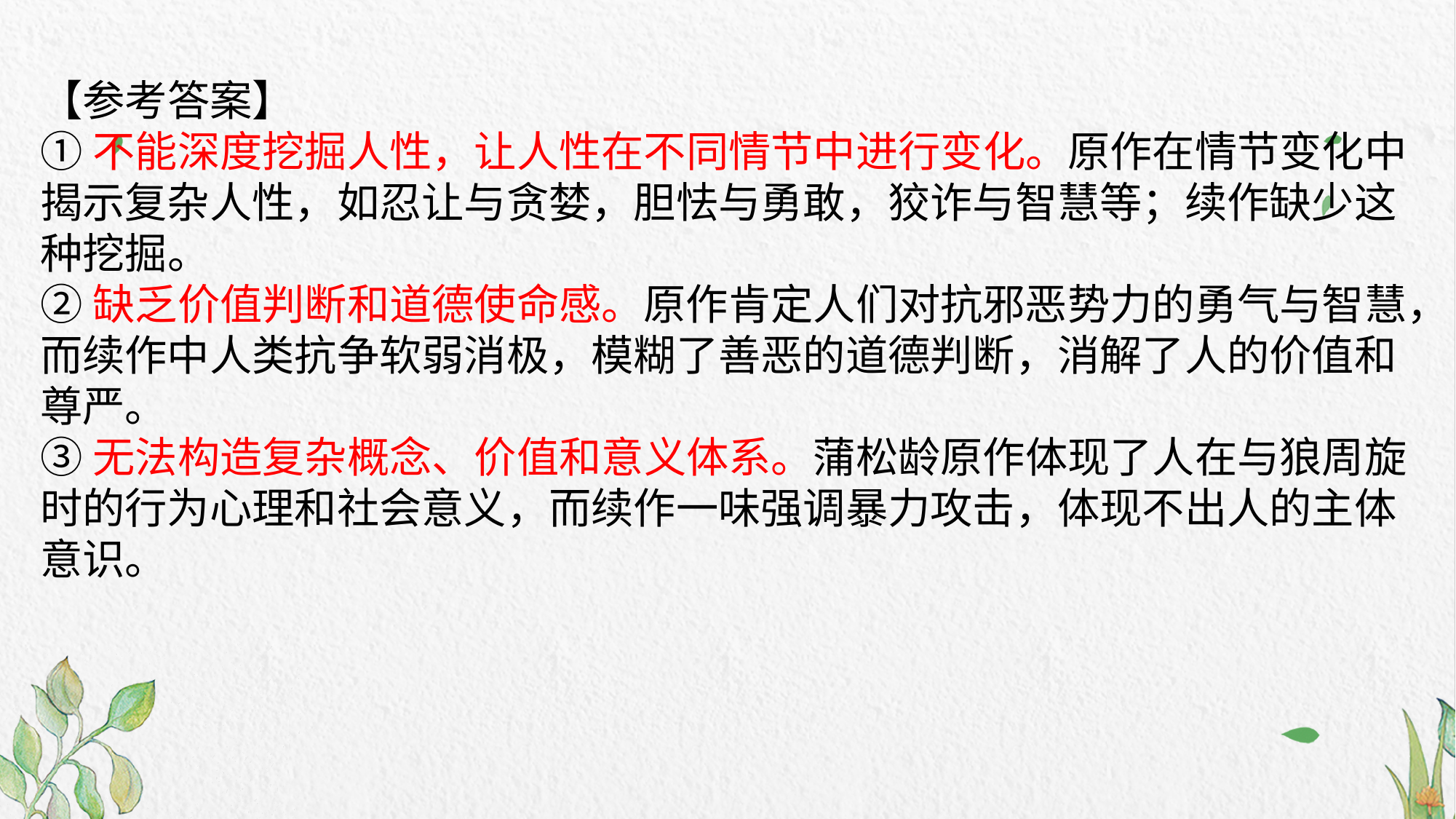

【参考答案】​​​​​​​
①不能深度挖掘人性，让人性在不同情节中进行变化。原作在情节变化中揭示复杂人性，如忍让与贪婪，胆怯与勇敢，狡诈与智慧等；续作缺少这种挖掘。
②缺乏价值判断和道德使命感。原作肯定人们对抗邪恶势力的勇气与智慧，而续作中人类抗争软弱消极，模糊了善恶的道德判断，消解了人的价值和尊严。
③无法构造复杂概念、价值和意义体系。蒲松龄原作体现了人在与狼周旋时的行为心理和社会意义，而续作一味强调暴力攻击，体现不出人的主体意识。